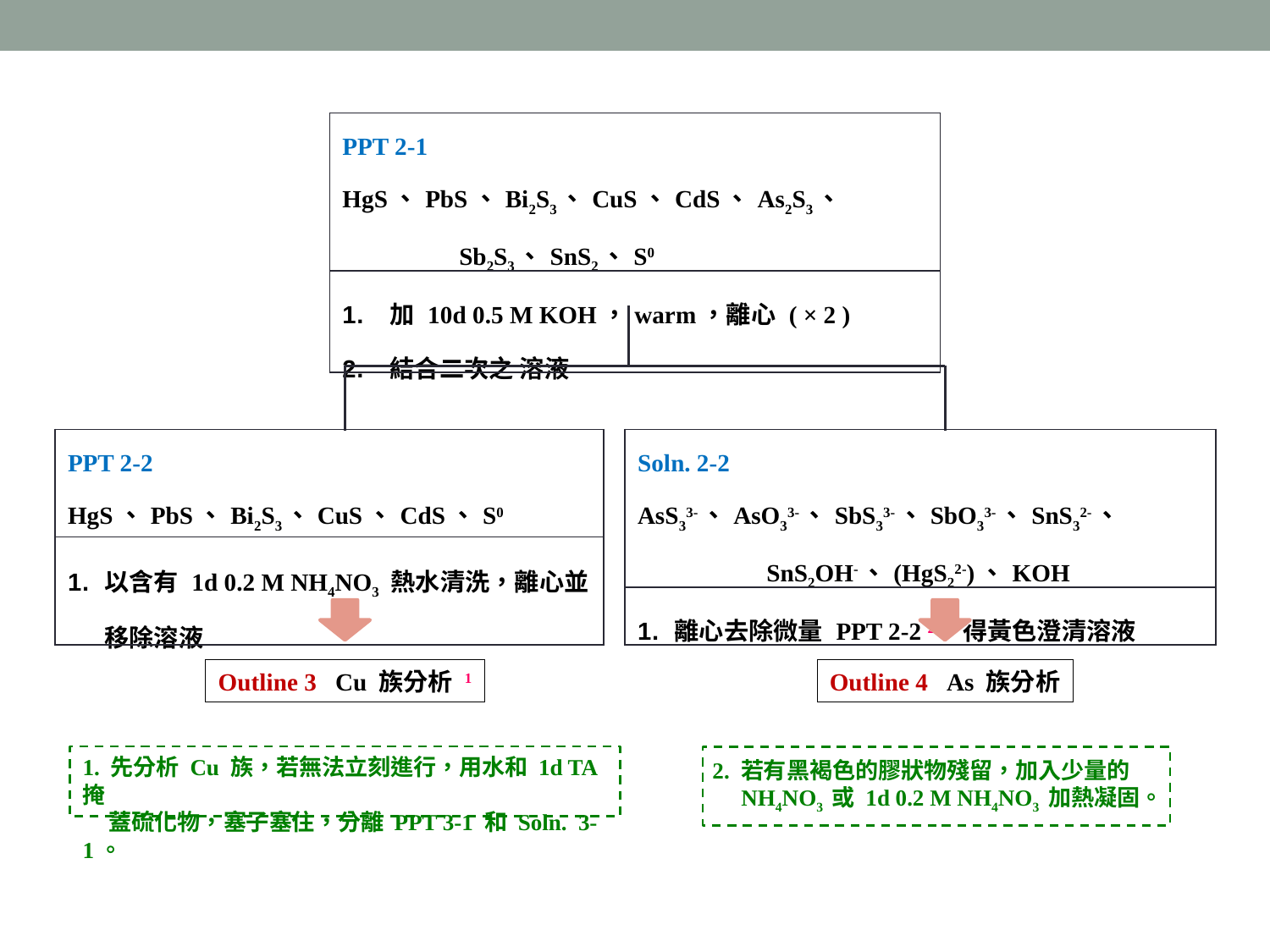

| PPT 2-1 HgS、PbS、Bi2S3、CuS、CdS、As2S3、 Sb2S3、SnS2、S0 |
| --- |
| 加 10d 0.5 M KOH，warm，離心 ( × 2 ) 結合二次之 溶液 |
| PPT 2-2 HgS、PbS、Bi2S3、CuS、CdS、S0 |
| --- |
| 以含有 1d 0.2 M NH4NO3 熱水清洗，離心並移除溶液 |
| Soln. 2-2 AsS33-、AsO33-、SbS33-、SbO33-、SnS32-、 SnS2OH-、(HgS22-)、KOH |
| --- |
| 離心去除微量 PPT 2-2 2，得黃色澄清溶液 |

Outline 3   Cu 族分析 1
Outline 4   As 族分析
1. 先分析 Cu 族，若無法立刻進行，用水和 1d TA 掩
    蓋硫化物，塞子塞住，分離 PPT 3-1 和 Soln.  3-1。

2. 若有黑褐色的膠狀物殘留，加入少量的
     NH4NO3 或 1d 0.2 M NH4NO3 加熱凝固。